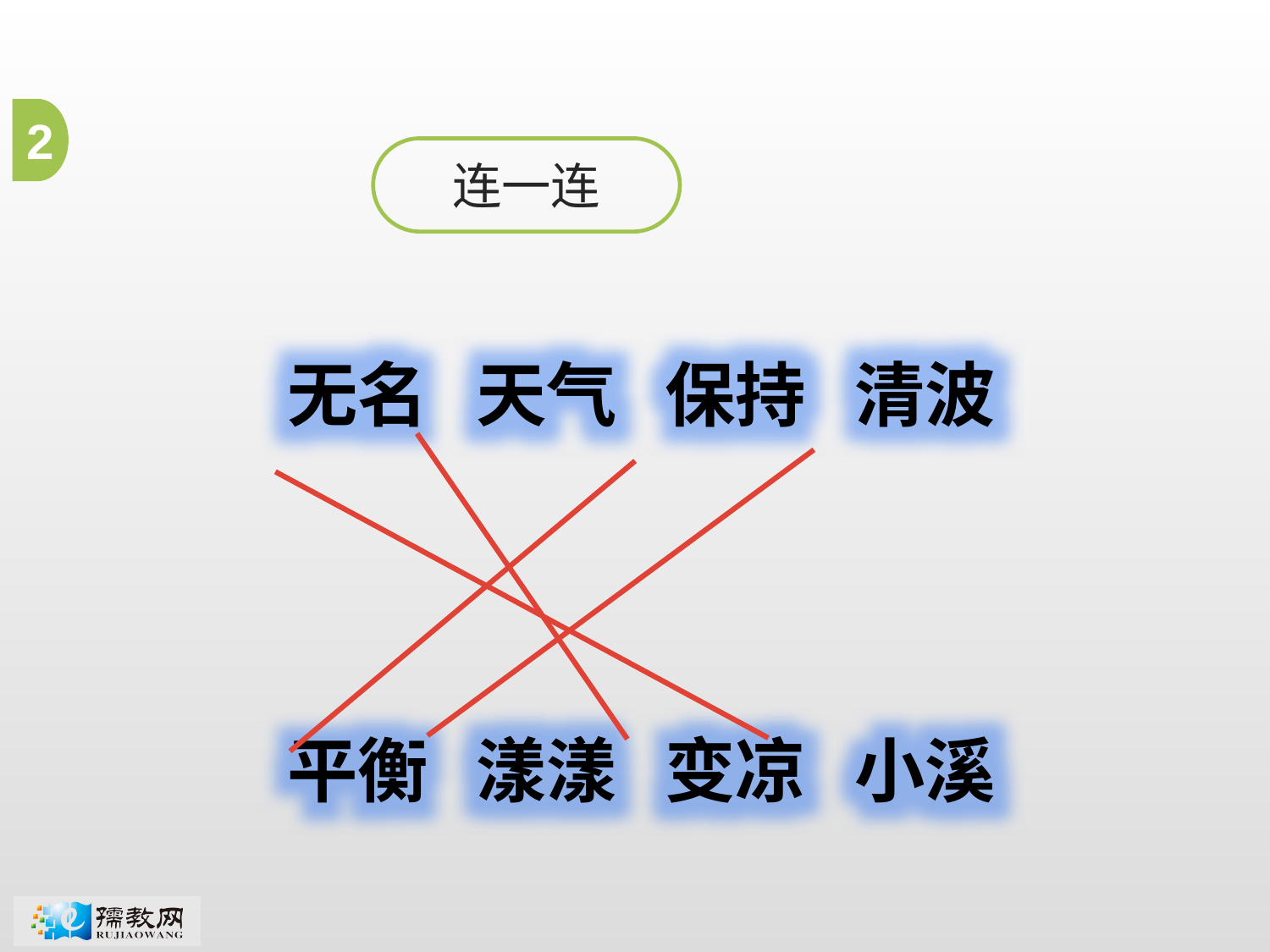

2
连一连
无名   天气   保持   清波
平衡   漾漾   变凉   小溪